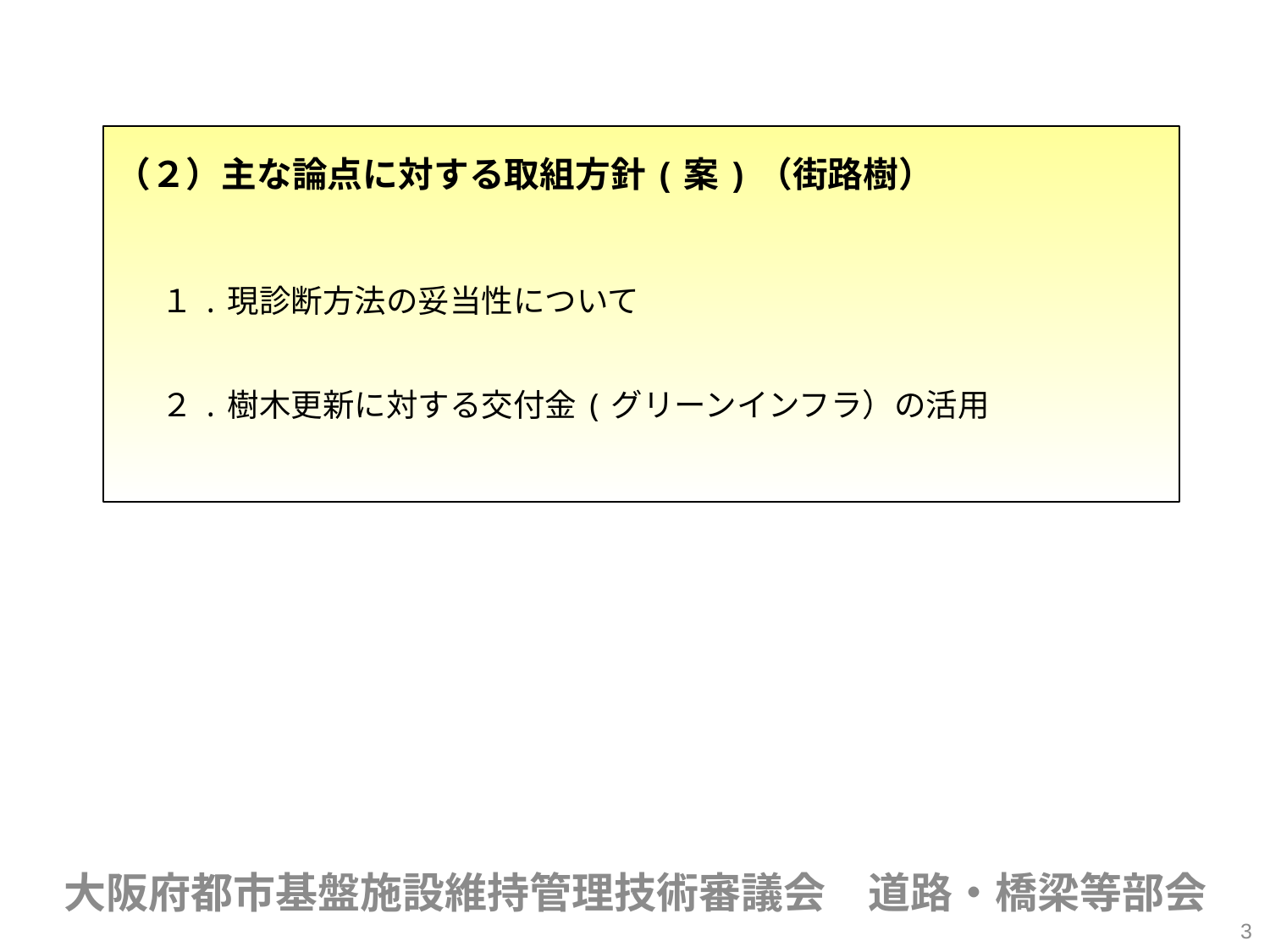

（２）主な論点に対する取組方針(案)（街路樹）

　  １.現診断方法の妥当性について

　  ２.樹木更新に対する交付金(グリーンインフラ）の活用

大阪府都市基盤施設維持管理技術審議会　道路・橋梁等部会
3